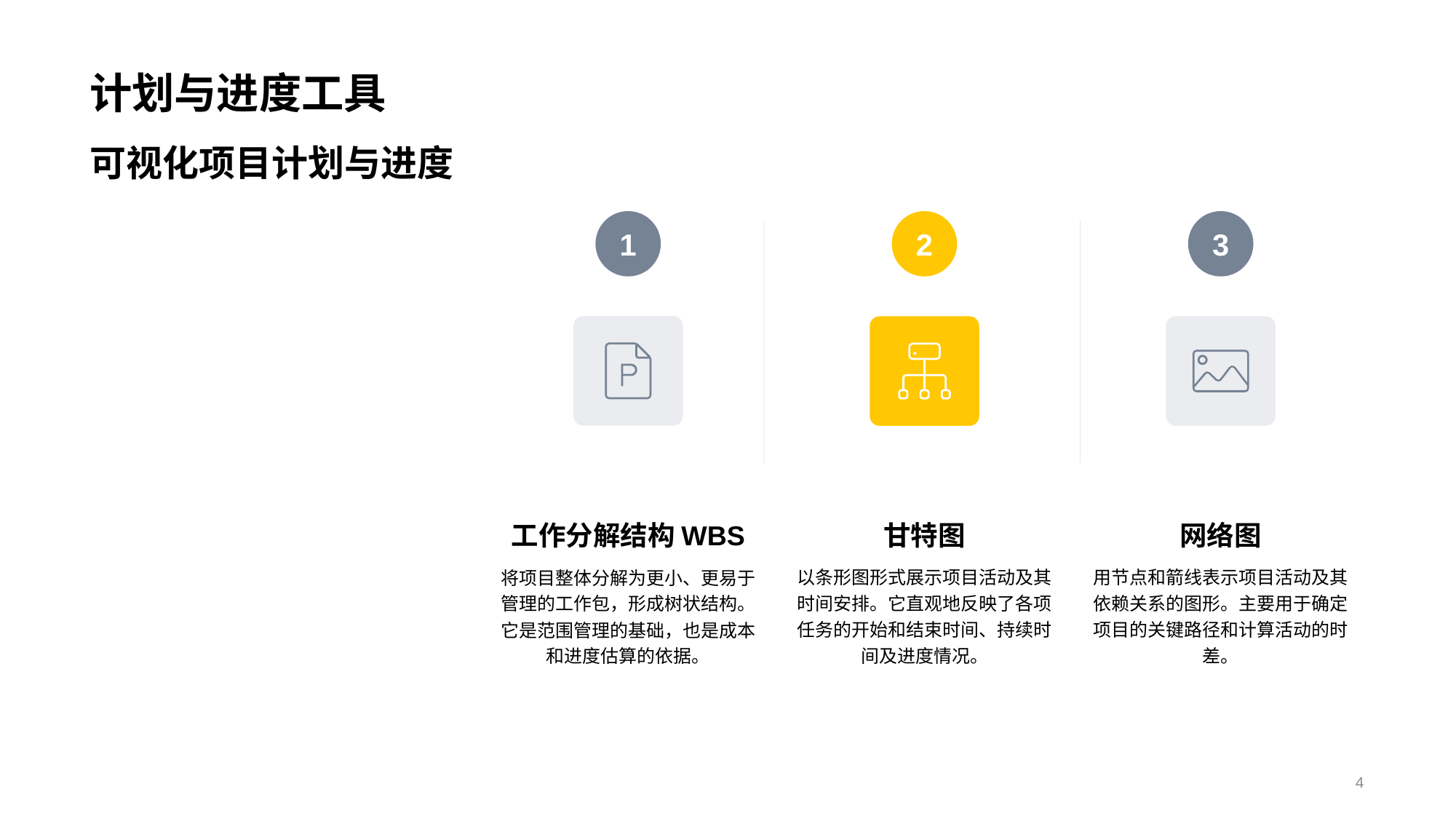

计划与进度工具
可视化项目计划与进度
1

工作分解结构WBS
将项目整体分解为更小、更易于管理的工作包，形成树状结构。它是范围管理的基础，也是成本和进度估算的依据。
2

甘特图
以条形图形式展示项目活动及其时间安排。它直观地反映了各项任务的开始和结束时间、持续时间及进度情况。
3

网络图
用节点和箭线表示项目活动及其依赖关系的图形。主要用于确定项目的关键路径和计算活动的时差。

4